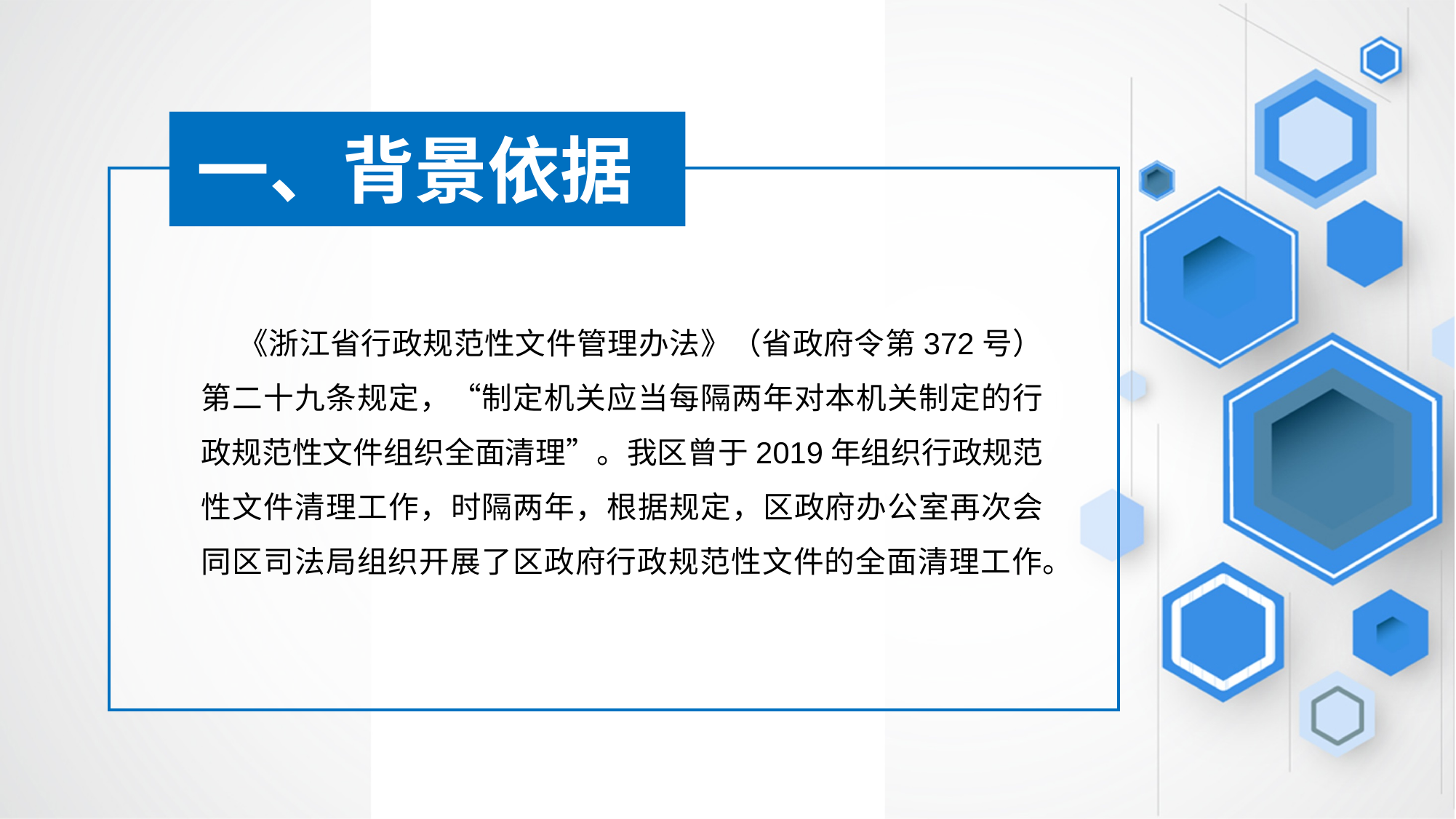

一、背景依据

    《浙江省行政规范性文件管理办法》（省政府令第372号）第二十九条规定，“制定机关应当每隔两年对本机关制定的行政规范性文件组织全面清理”。我区曾于2019年组织行政规范性文件清理工作，时隔两年，根据规定，区政府办公室再次会同区司法局组织开展了区政府行政规范性文件的全面清理工作。